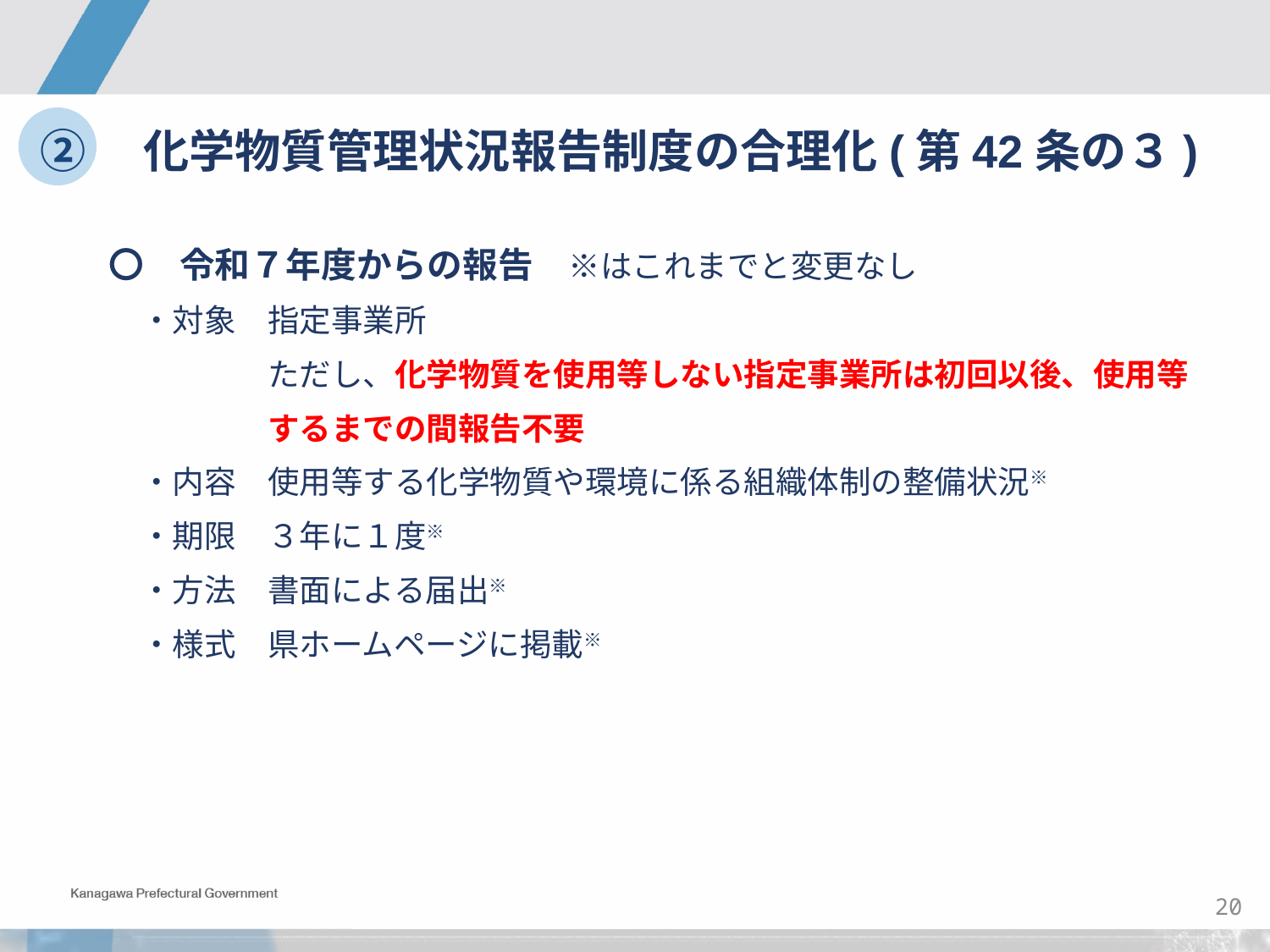

②　化学物質管理状況報告制度の合理化(第42条の３)
〇　令和７年度からの報告　※はこれまでと変更なし
　・対象　指定事業所
　　　　　ただし、化学物質を使用等しない指定事業所は初回以後、使用等
　　　　　するまでの間報告不要
　・内容　使用等する化学物質や環境に係る組織体制の整備状況※
　・期限　３年に１度※
　・方法　書面による届出※
　・様式　県ホームページに掲載※
20